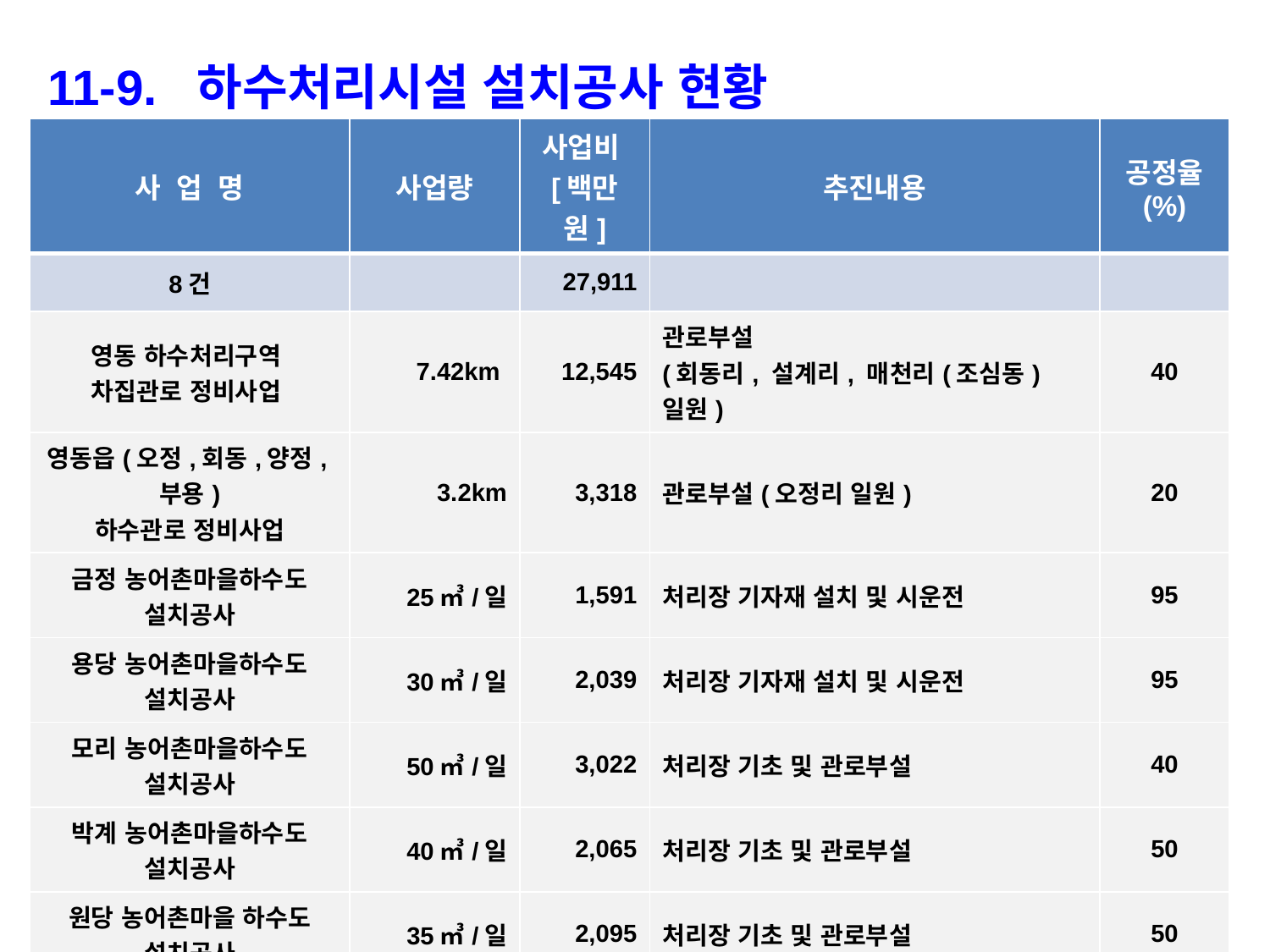

11-9.  하수처리시설 설치공사 현황

| 사 업 명 | 사업량 | 사업비[백만원] | 추진내용 | 공정율 (%) |
| --- | --- | --- | --- | --- |
| 8건 |  | 27,911 |  |  |
| 영동 하수처리구역 차집관로 정비사업 | 7.42km | 12,545 | 관로부설 (회동리, 설계리, 매천리(조심동) 일원) | 40 |
| 영동읍(오정,회동,양정,부용) 하수관로 정비사업 | 3.2km | 3,318 | 관로부설(오정리 일원) | 20 |
| 금정 농어촌마을하수도 설치공사 | 25㎥/일 | 1,591 | 처리장 기자재 설치 및 시운전 | 95 |
| 용당 농어촌마을하수도 설치공사 | 30㎥/일 | 2,039 | 처리장 기자재 설치 및 시운전 | 95 |
| 모리 농어촌마을하수도 설치공사 | 50㎥/일 | 3,022 | 처리장 기초 및 관로부설 | 40 |
| 박계 농어촌마을하수도 설치공사 | 40㎥/일 | 2,065 | 처리장 기초 및 관로부설 | 50 |
| 원당 농어촌마을 하수도 설치공사 | 35㎥/일 | 2,095 | 처리장 기초 및 관로부설 | 50 |
| 매금·궁촌 농어촌마을 하수도설치공사 | 각 40㎥/일 | 6,007 | 매금 – 공법선정 및 행정절차 이행 궁촌 – 토공 및 관로부설 | 20 |
| 죽산 농어촌마을 하수도설치공사 | 50㎥/일 | 3,397 | 토공 및 관로부설 | 20 |